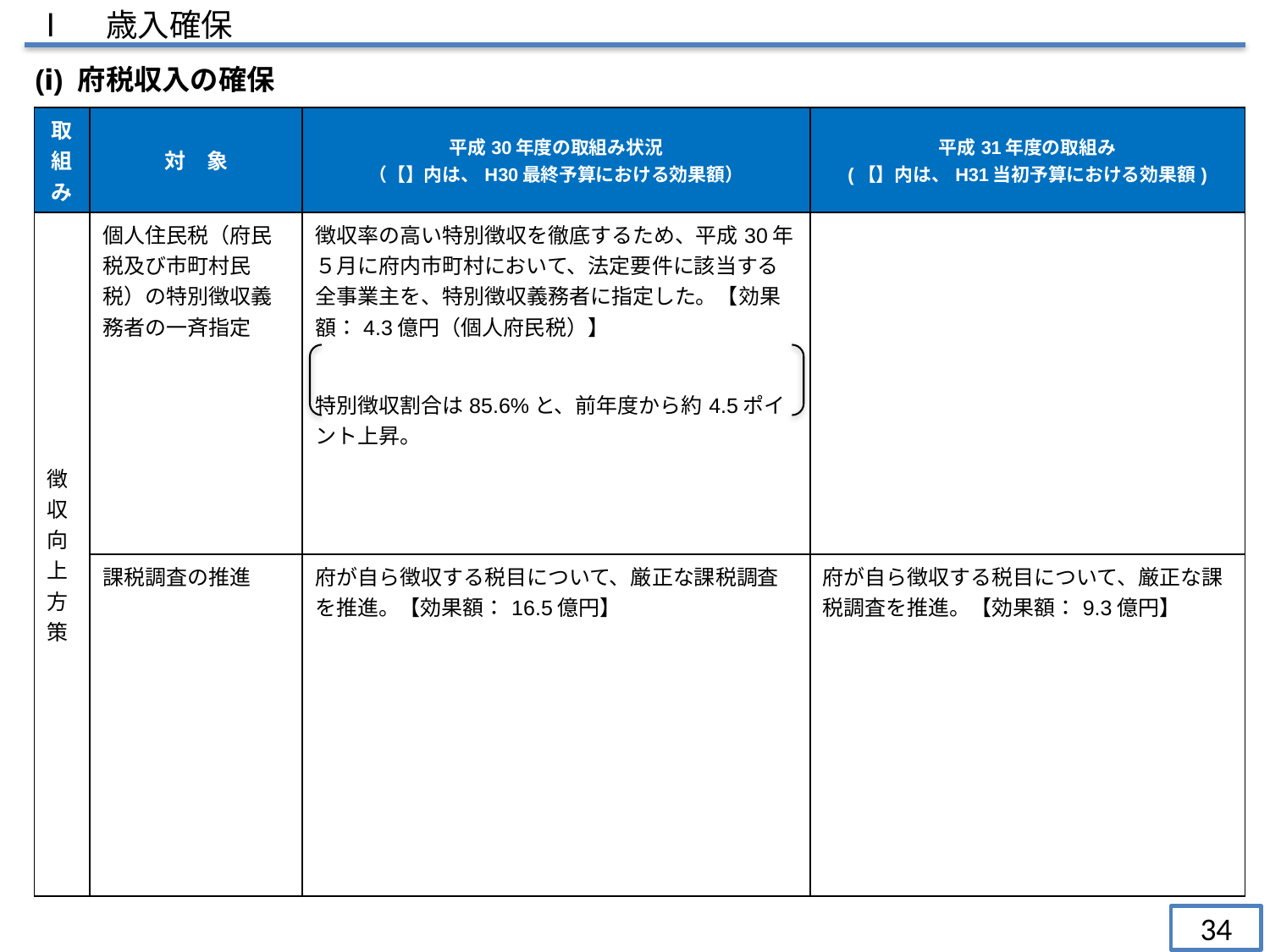

Ⅰ　歳入確保
(ⅰ) 府税収入の確保
| 取組み | 対　象 | 平成30年度の取組み状況 （【】内は、H30最終予算における効果額） | 平成31年度の取組み (【】内は、H31当初予算における効果額) |
| --- | --- | --- | --- |
| 徴収向上方策 | 個人住民税（府民税及び市町村民税）の特別徴収義務者の一斉指定 | 徴収率の高い特別徴収を徹底するため、平成30年５月に府内市町村において、法定要件に該当する全事業主を、特別徴収義務者に指定した。【効果額：4.3億円（個人府民税）】 特別徴収割合は85.6%と、前年度から約4.5ポイント上昇。 |  |
|  | 課税調査の推進 | 府が自ら徴収する税目について、厳正な課税調査を推進。【効果額：16.5億円】 | 府が自ら徴収する税目について、厳正な課税調査を推進。【効果額：9.3億円】 |

34